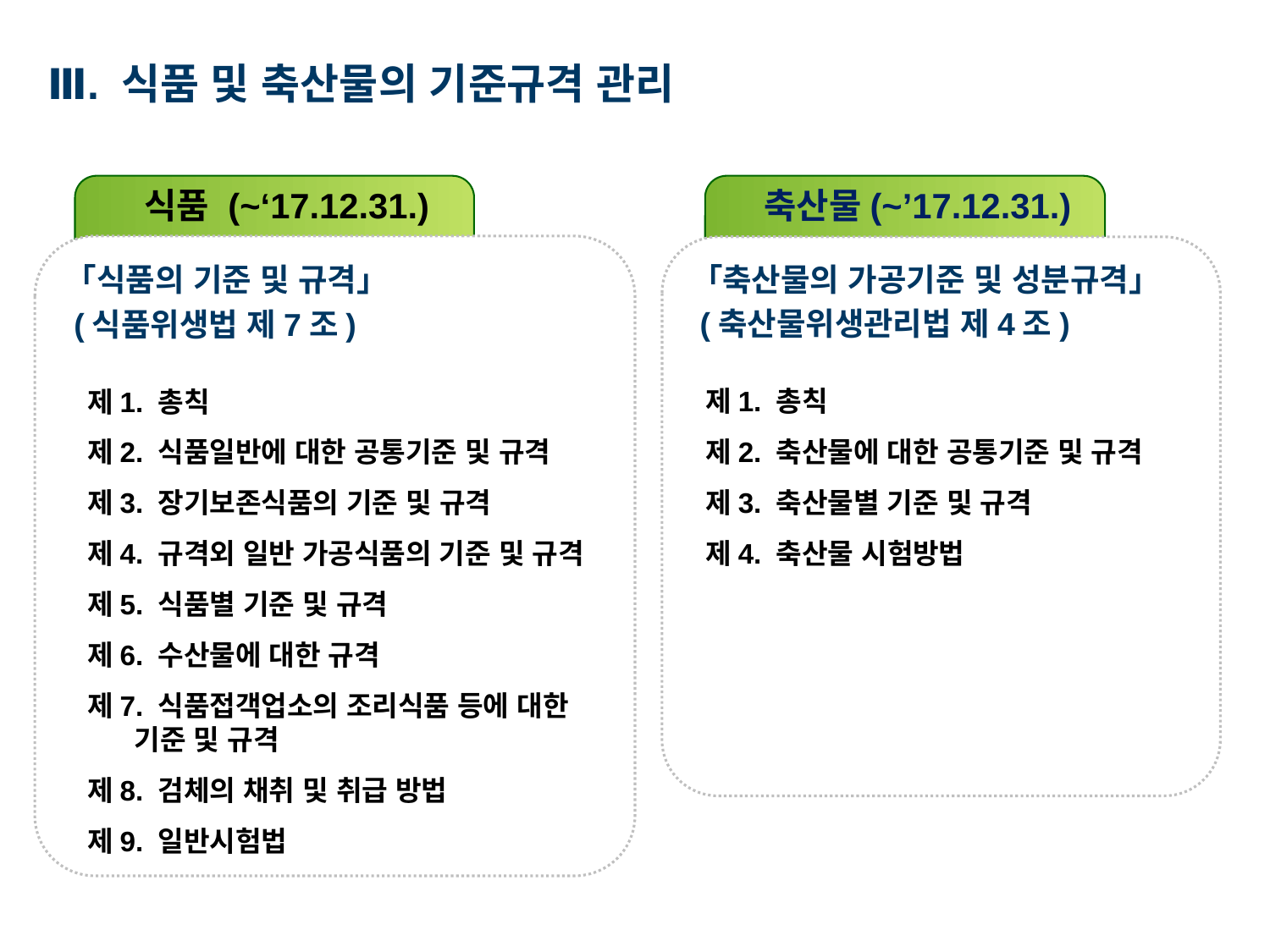

Ⅲ. 식품 및 축산물의 기준규격 관리
축산물(~’17.12.31.)
식품 (~‘17.12.31.)
「식품의 기준 및 규격」
 (식품위생법 제7조)

  제1. 총칙
  제2. 식품일반에 대한 공통기준 및 규격
  제3. 장기보존식품의 기준 및 규격
  제4. 규격외 일반 가공식품의 기준 및 규격
  제5. 식품별 기준 및 규격
  제6. 수산물에 대한 규격
  제7. 식품접객업소의 조리식품 등에 대한
        기준 및 규격
  제8. 검체의 채취 및 취급 방법
  제9. 일반시험법

「축산물의 가공기준 및 성분규격」
 (축산물위생관리법 제4조)

 제1. 총칙
 제2. 축산물에 대한 공통기준 및 규격
 제3. 축산물별 기준 및 규격
 제4. 축산물 시험방법